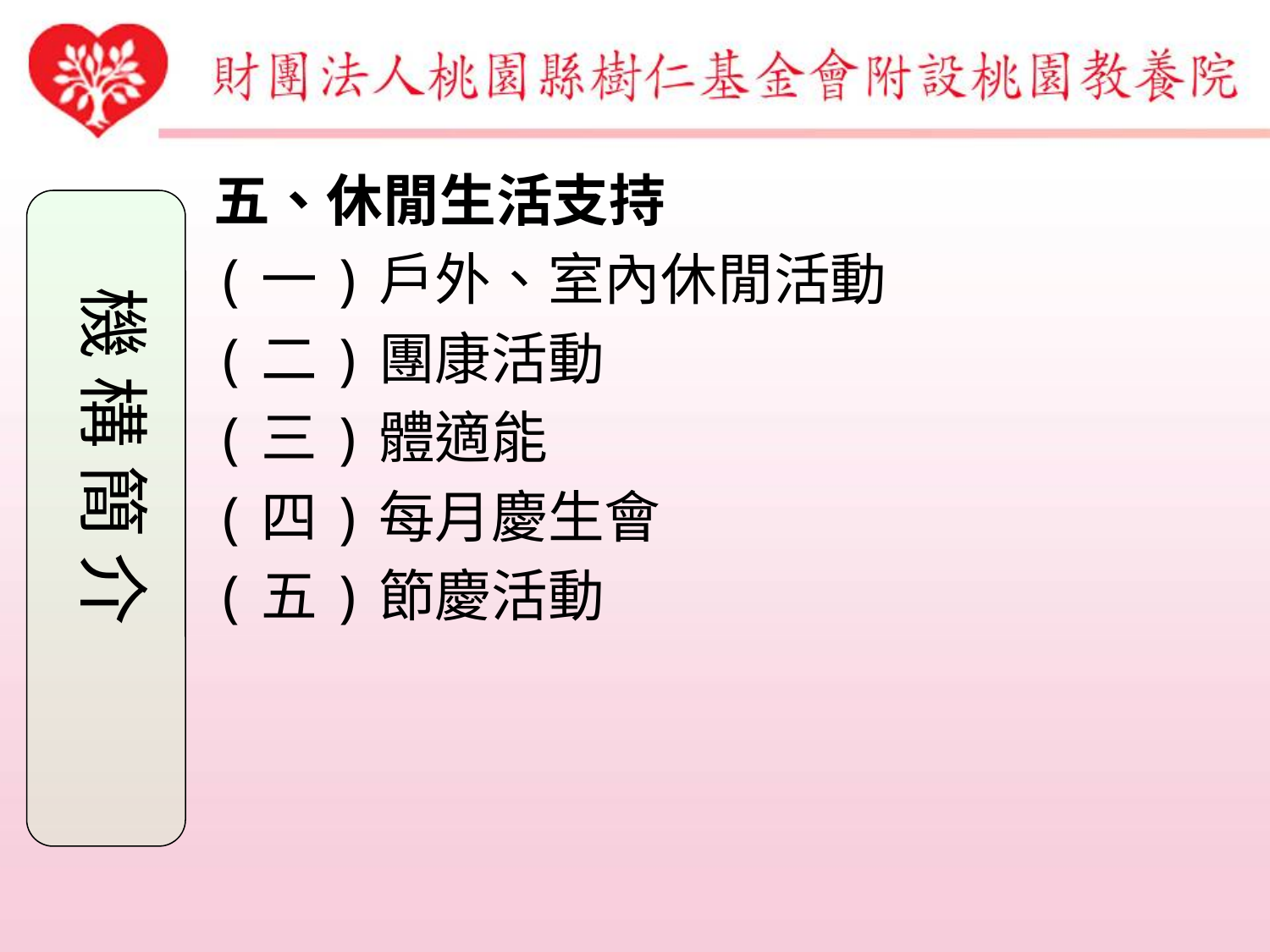

五、休閒生活支持
(一)戶外、室內休閒活動
(二)團康活動
(三)體適能
(四)每月慶生會
(五)節慶活動

機 構 簡 介